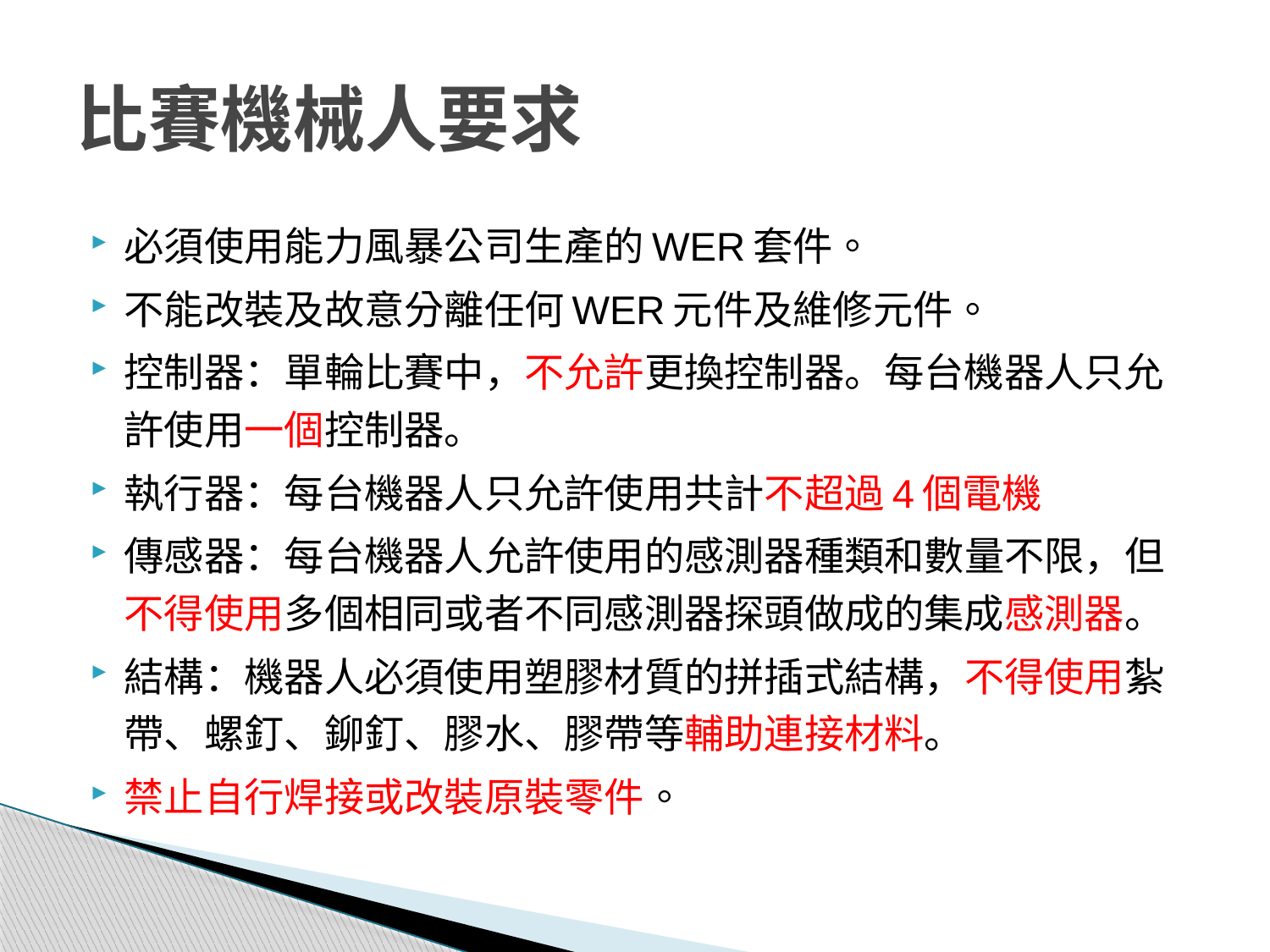

# 比賽機械人要求
必須使用能力風暴公司生產的WER套件。
不能改裝及故意分離任何WER元件及維修元件。
控制器：單輪比賽中，不允許更換控制器。每台機器人只允許使用一個控制器。
執行器：每台機器人只允許使用共計不超過4個電機
傳感器：每台機器人允許使用的感測器種類和數量不限，但不得使用多個相同或者不同感測器探頭做成的集成感測器。
結構：機器人必須使用塑膠材質的拼插式結構，不得使用紮帶、螺釘、鉚釘、膠水、膠帶等輔助連接材料。
禁止自行焊接或改裝原裝零件。